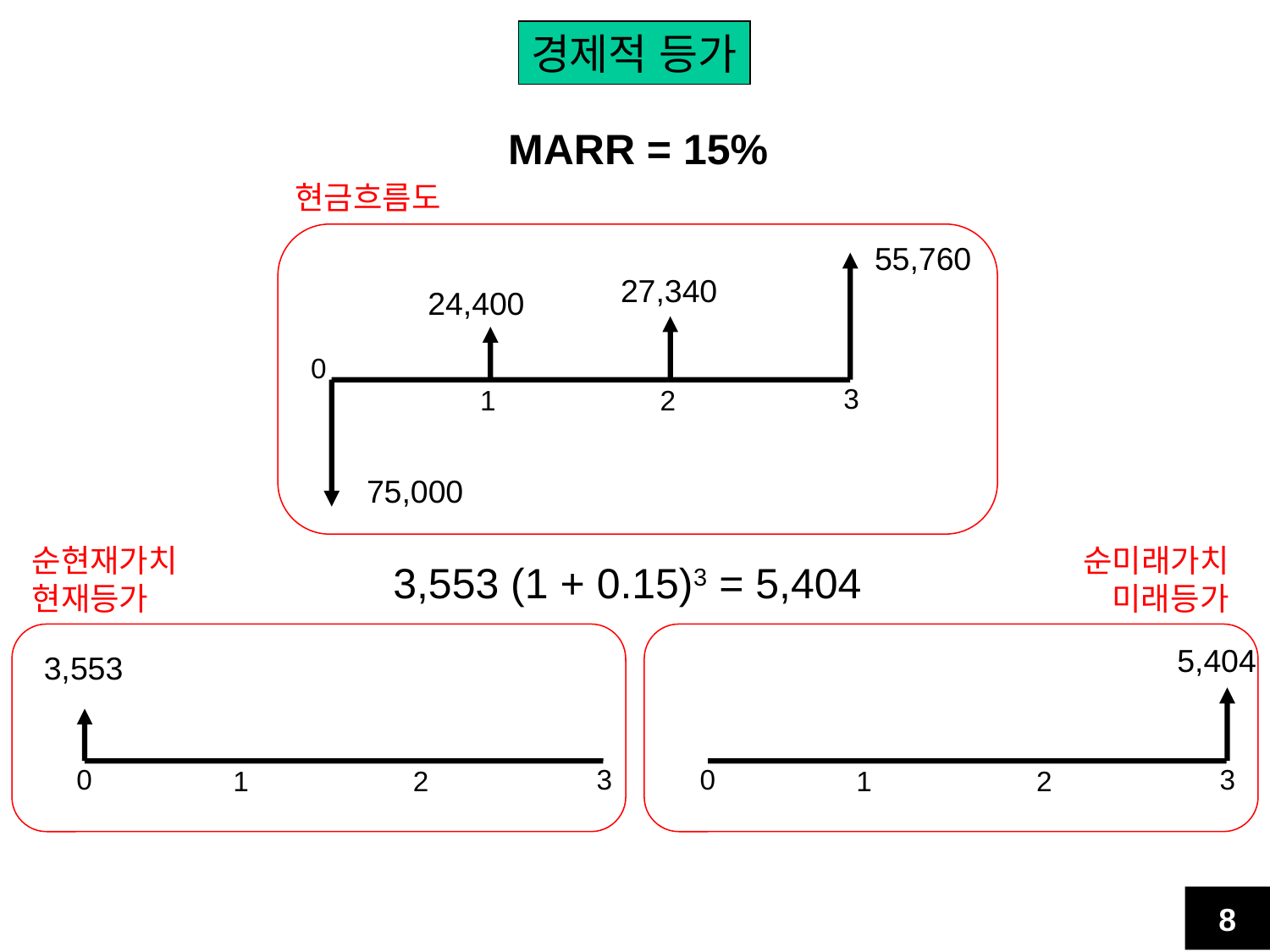

경제적 등가
MARR = 15%
현금흐름도

55,760

27,340
24,400

0
3
1
2

75,000
순현재가치
현재등가
순미래가치
미래등가
3,553 (1 + 0.15)3 = 5,404

5,404
3,553

0
0
3
3
1
2
1
2

8